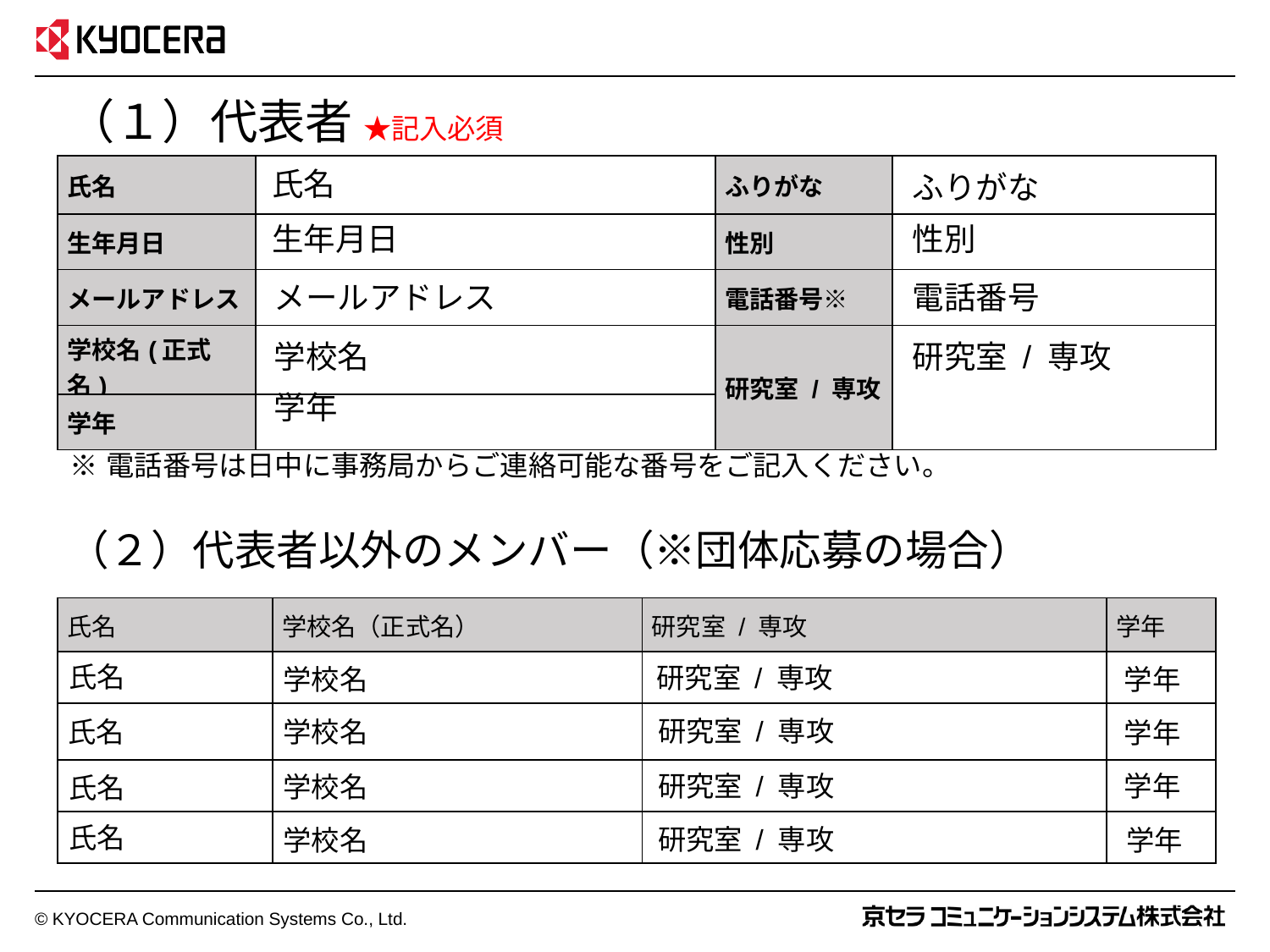

氏名
ふりがな
生年月日
性別
メールアドレス
電話番号
学校名
研究室 / 専攻
学年
氏名
研究室 / 専攻
学校名
学年
研究室 / 専攻
氏名
学校名
学年
研究室 / 専攻
学年
学校名
氏名
氏名
研究室 / 専攻
学校名
学年